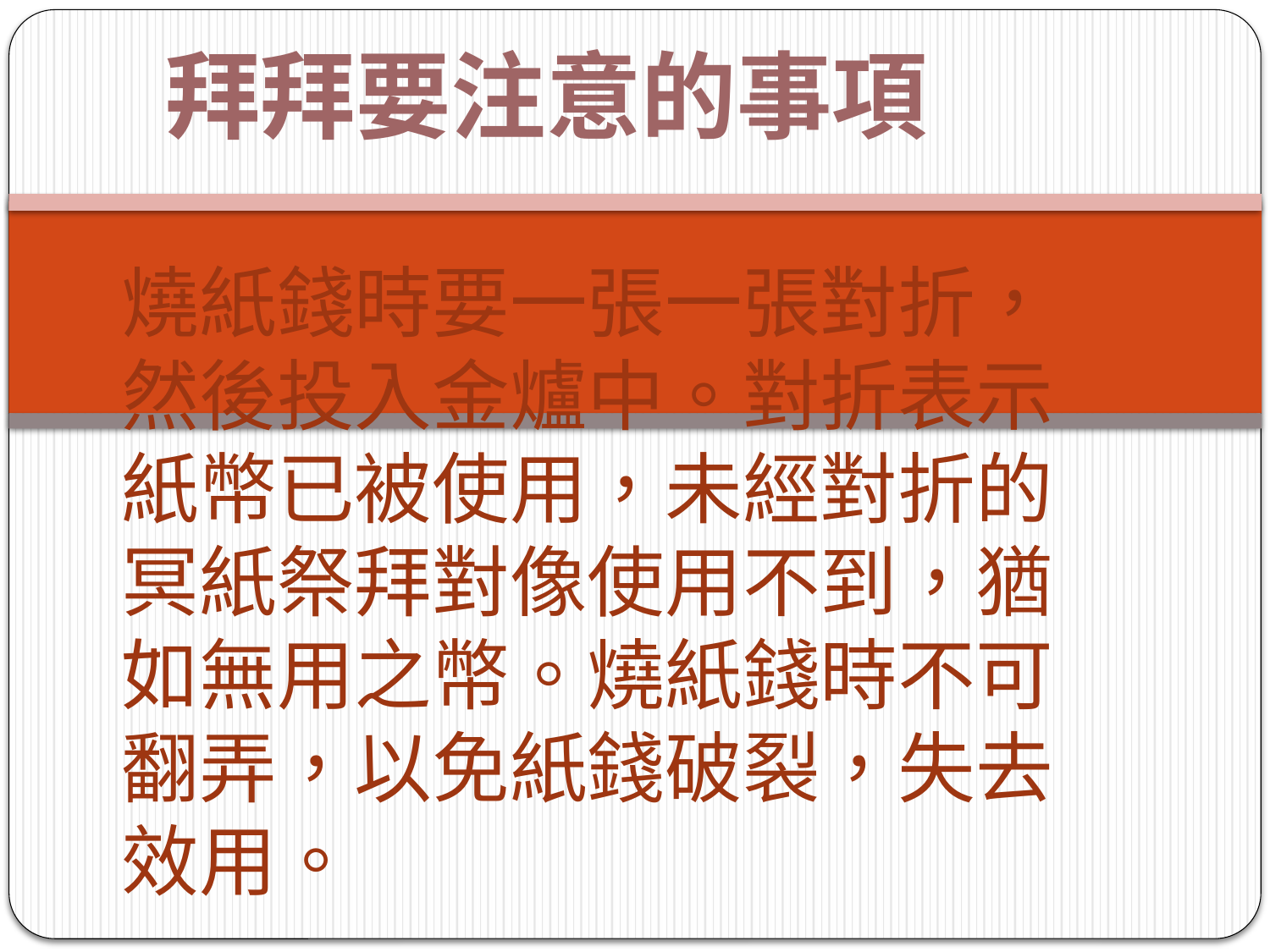

拜拜要注意的事項

燒紙錢時要一張一張對折，然後投入金爐中。對折表示紙幣已被使用，未經對折的冥紙祭拜對像使用不到，猶如無用之幣。燒紙錢時不可翻弄，以免紙錢破裂，失去效用。